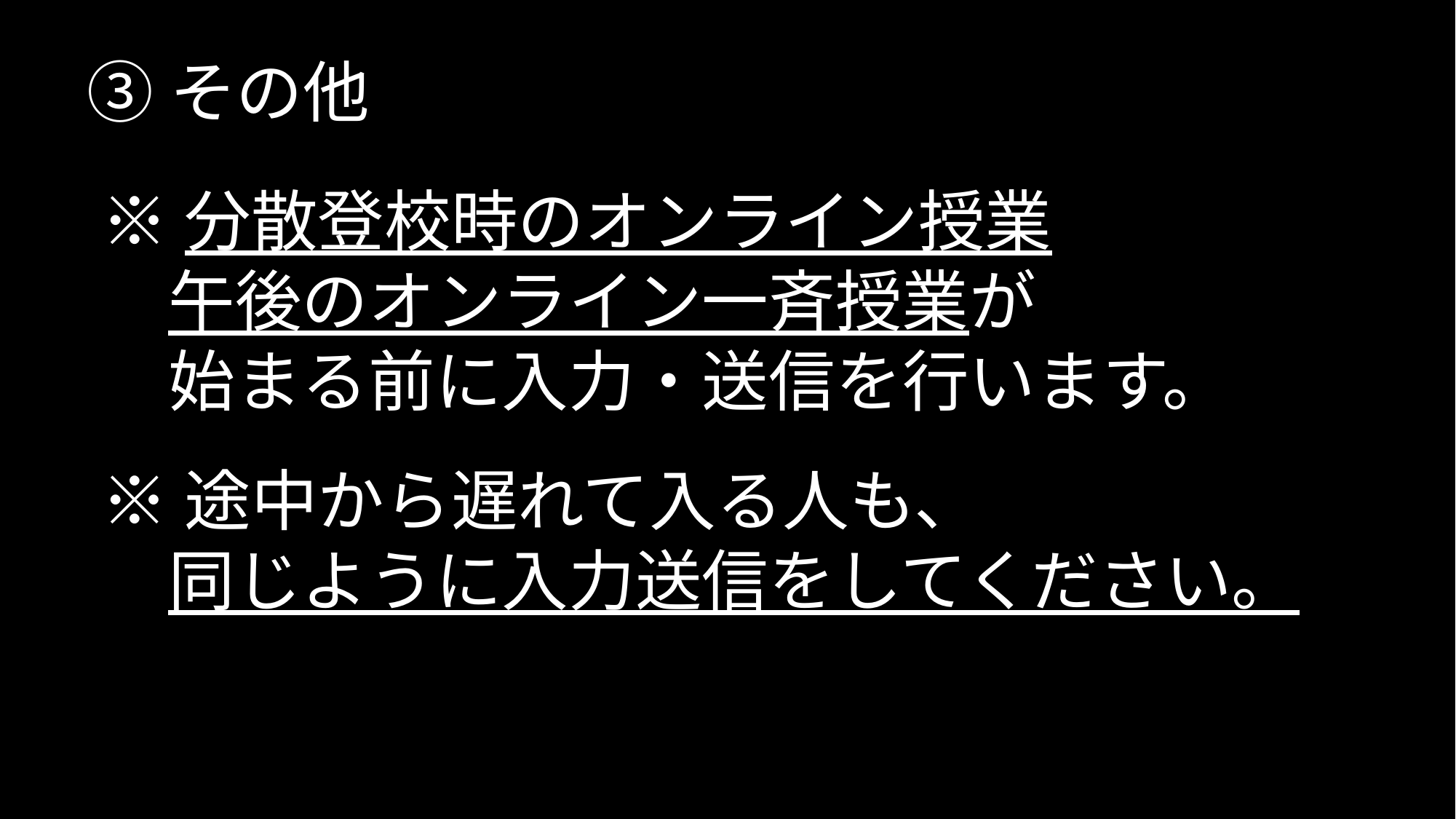

③その他
※分散登校時のオンライン授業
　午後のオンライン一斉授業が
　始まる前に入力・送信を行います。
※途中から遅れて入る人も、
　同じように入力送信をしてください。